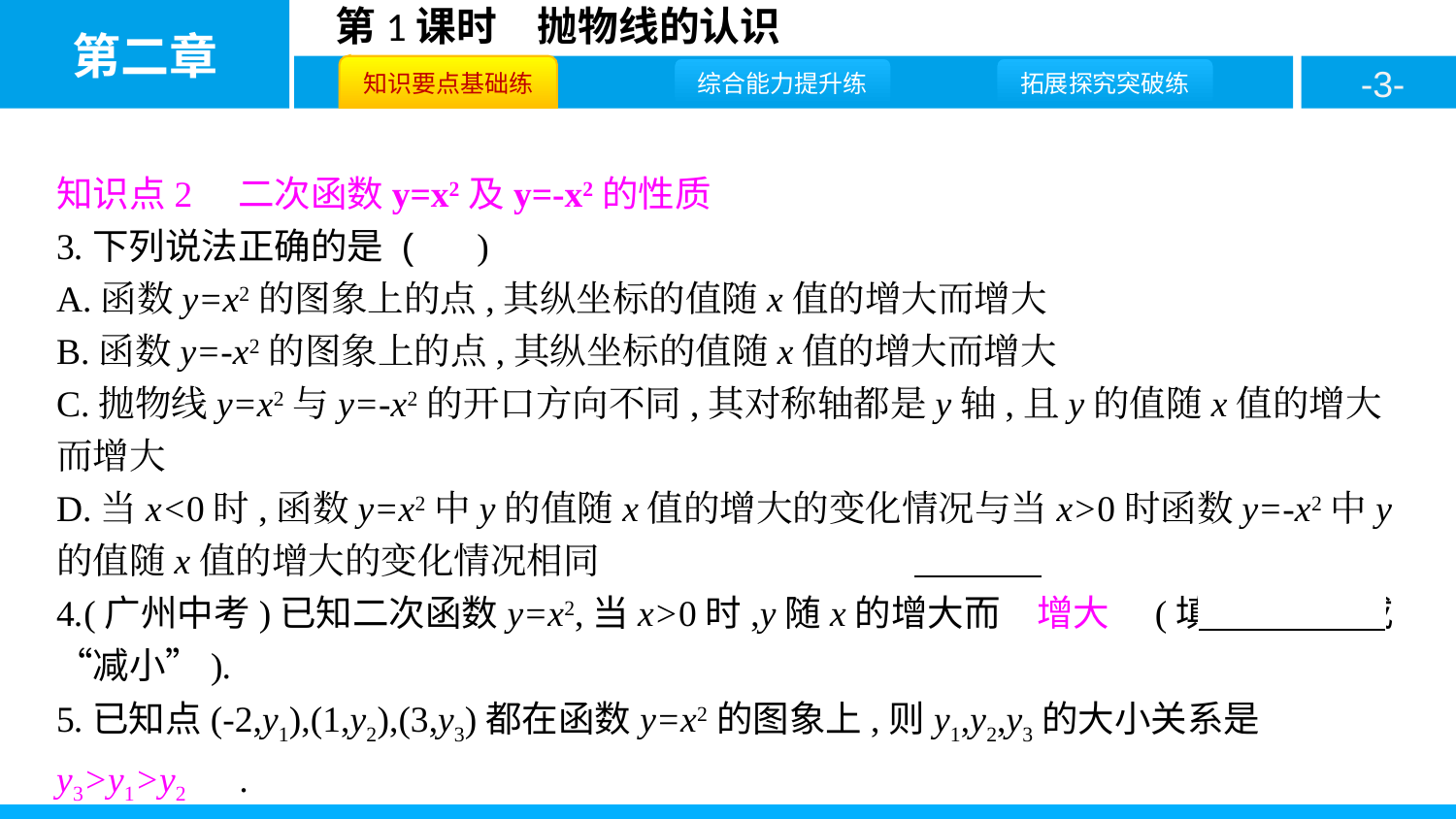

知识点2　二次函数y=x2及y=-x2的性质
3.下列说法正确的是 (  D  )
A.函数y=x2的图象上的点,其纵坐标的值随x值的增大而增大
B.函数y=-x2的图象上的点,其纵坐标的值随x值的增大而增大
C.抛物线y=x2与y=-x2的开口方向不同,其对称轴都是y轴,且y的值随x值的增大而增大
D.当x<0时,函数y=x2中y的值随x值的增大的变化情况与当x>0时函数y=-x2中y的值随x值的增大的变化情况相同
4.(广州中考)已知二次函数y=x2,当x>0时,y随x的增大而　增大　(填“增大”或“减小”).
5.已知点(-2,y1),(1,y2),(3,y3)都在函数y=x2的图象上,则y1,y2,y3的大小关系是　y3>y1>y2　.
(用“>”连接)